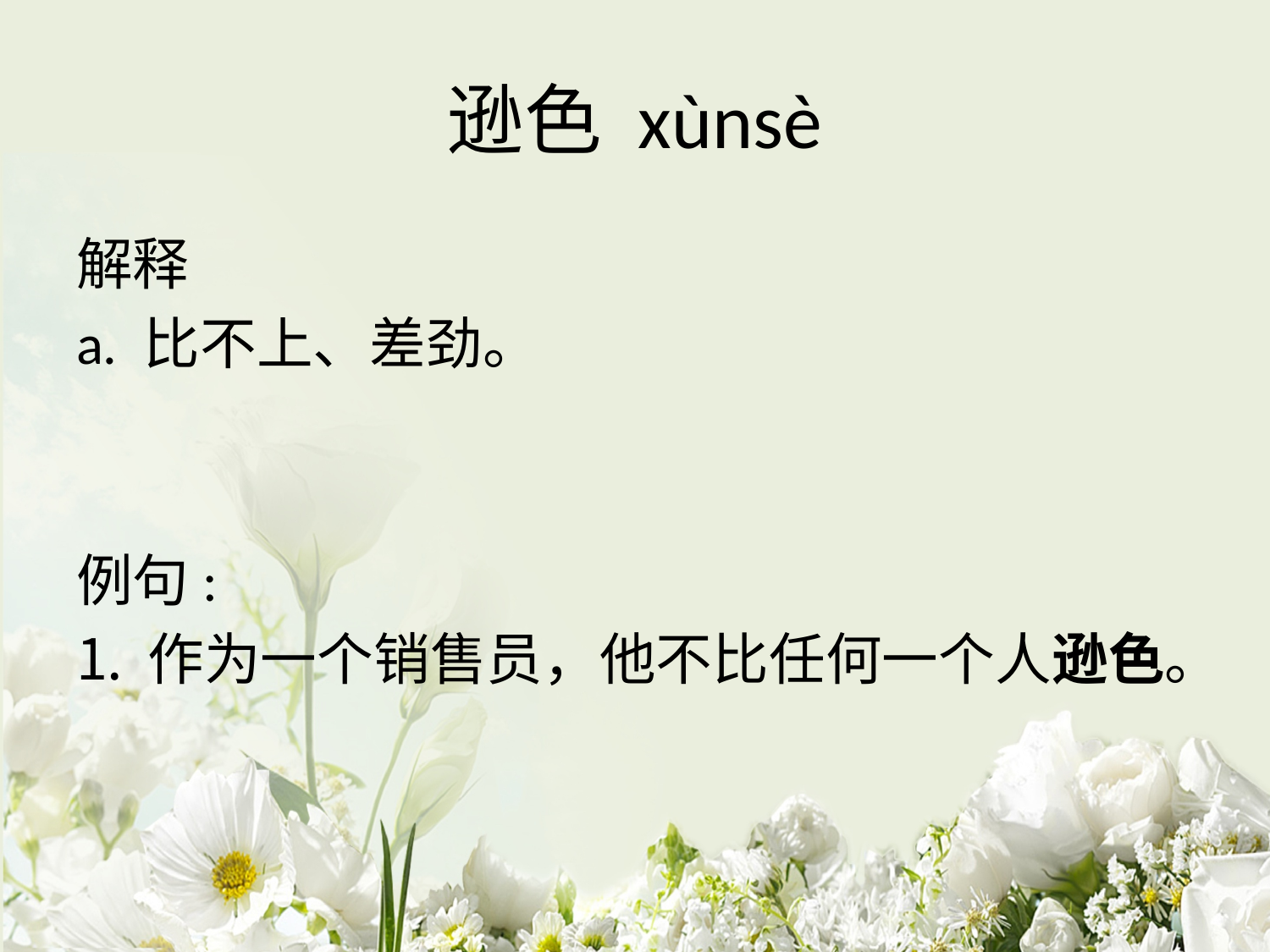

# 逊色 xùnsè
解释
a. 比不上、差劲。

例句:
作为一个销售员，他不比任何一个人逊色。